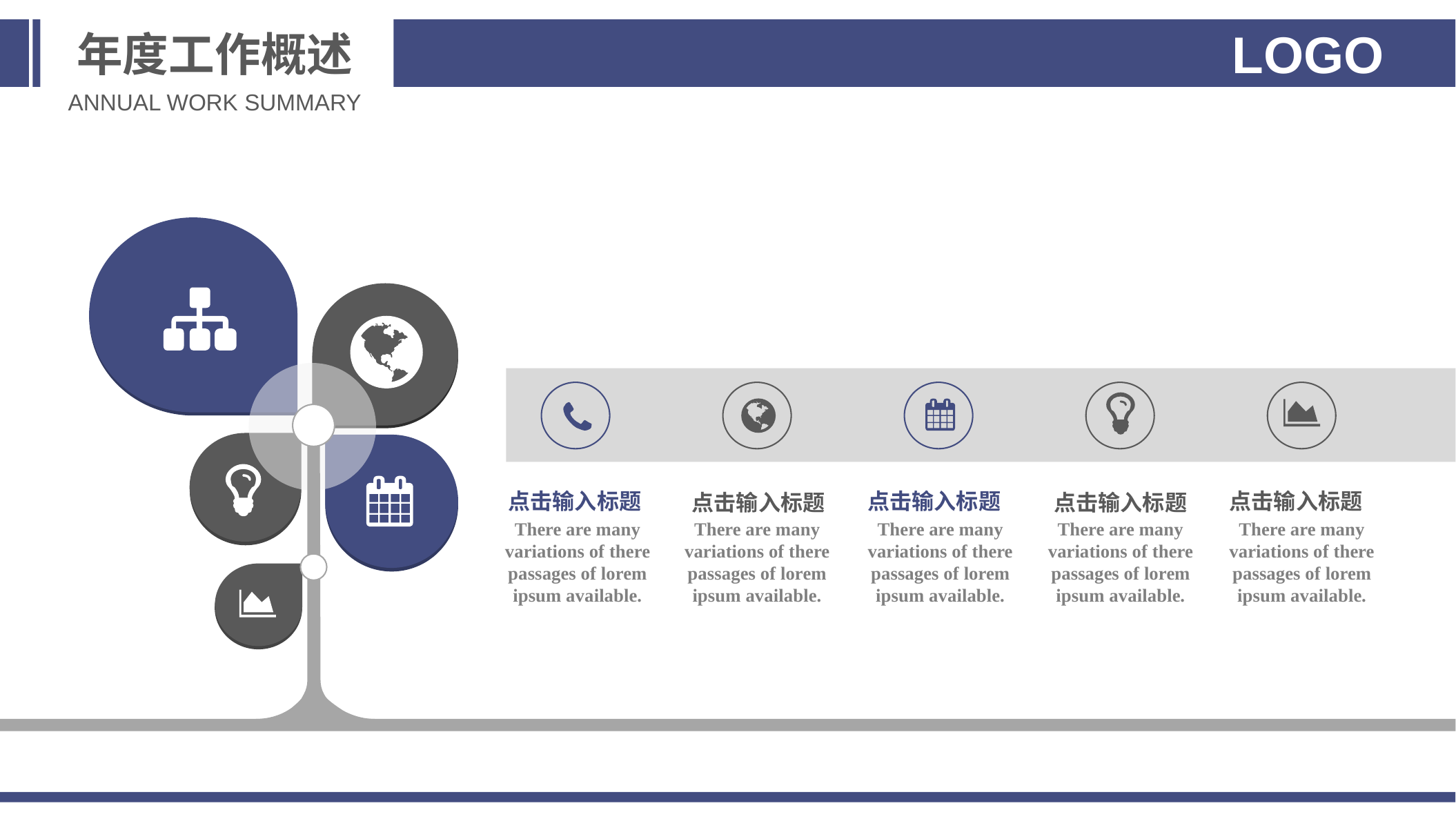

年度工作概述
LOGO
ANNUAL WORK SUMMARY

点击输入标题
点击输入标题
点击输入标题
点击输入标题
点击输入标题
There are many variations of there passages of lorem ipsum available.
There are many variations of there passages of lorem ipsum available.
There are many variations of there passages of lorem ipsum available.
There are many variations of there passages of lorem ipsum available.
There are many variations of there passages of lorem ipsum available.